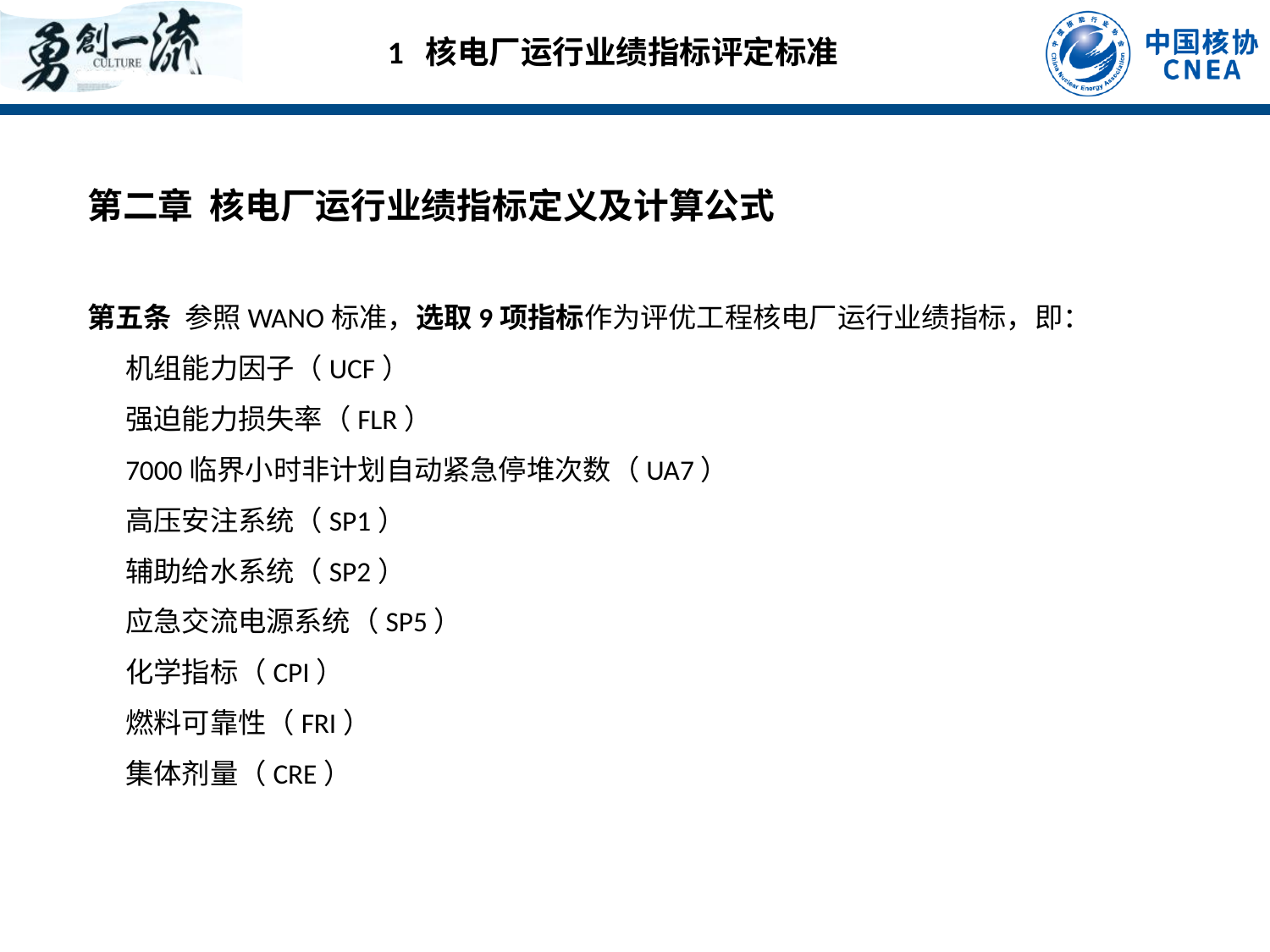

1  核电厂运行业绩指标评定标准
第二章  核电厂运行业绩指标定义及计算公式

第五条  参照WANO标准，选取9项指标作为评优工程核电厂运行业绩指标，即：
机组能力因子（UCF）
强迫能力损失率（FLR）
7000临界小时非计划自动紧急停堆次数（UA7）
高压安注系统（SP1）
辅助给水系统（SP2）
应急交流电源系统（SP5）
化学指标（CPI）
燃料可靠性（FRI）
集体剂量（CRE）